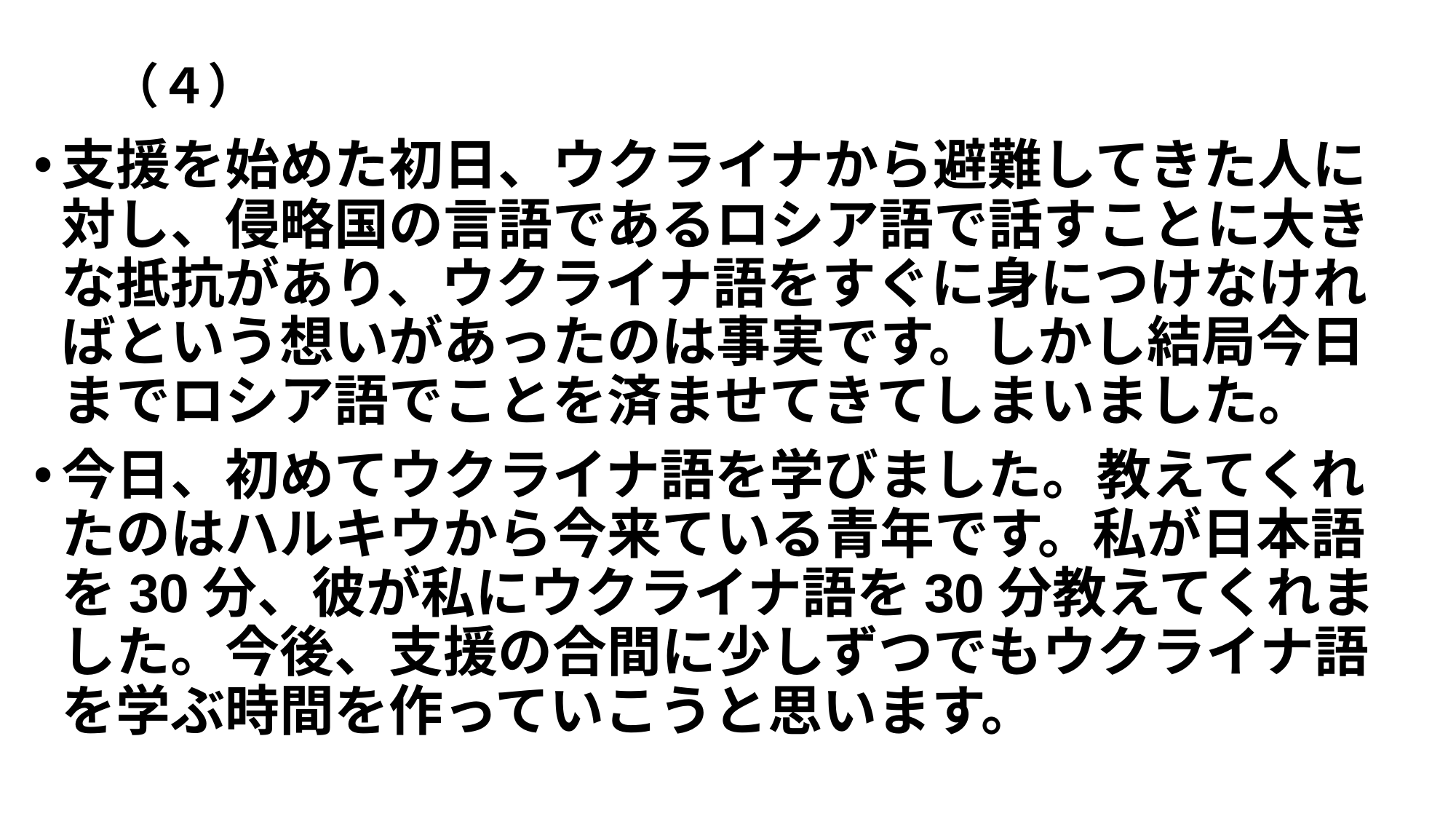

# （４）
支援を始めた初日、ウクライナから避難してきた人に対し、侵略国の言語であるロシア語で話すことに大きな抵抗があり、ウクライナ語をすぐに身につけなければという想いがあったのは事実です。しかし結局今日までロシア語でことを済ませてきてしまいました。
今日、初めてウクライナ語を学びました。教えてくれたのはハルキウから今来ている青年です。私が日本語を30分、彼が私にウクライナ語を30分教えてくれました。今後、支援の合間に少しずつでもウクライナ語を学ぶ時間を作っていこうと思います。